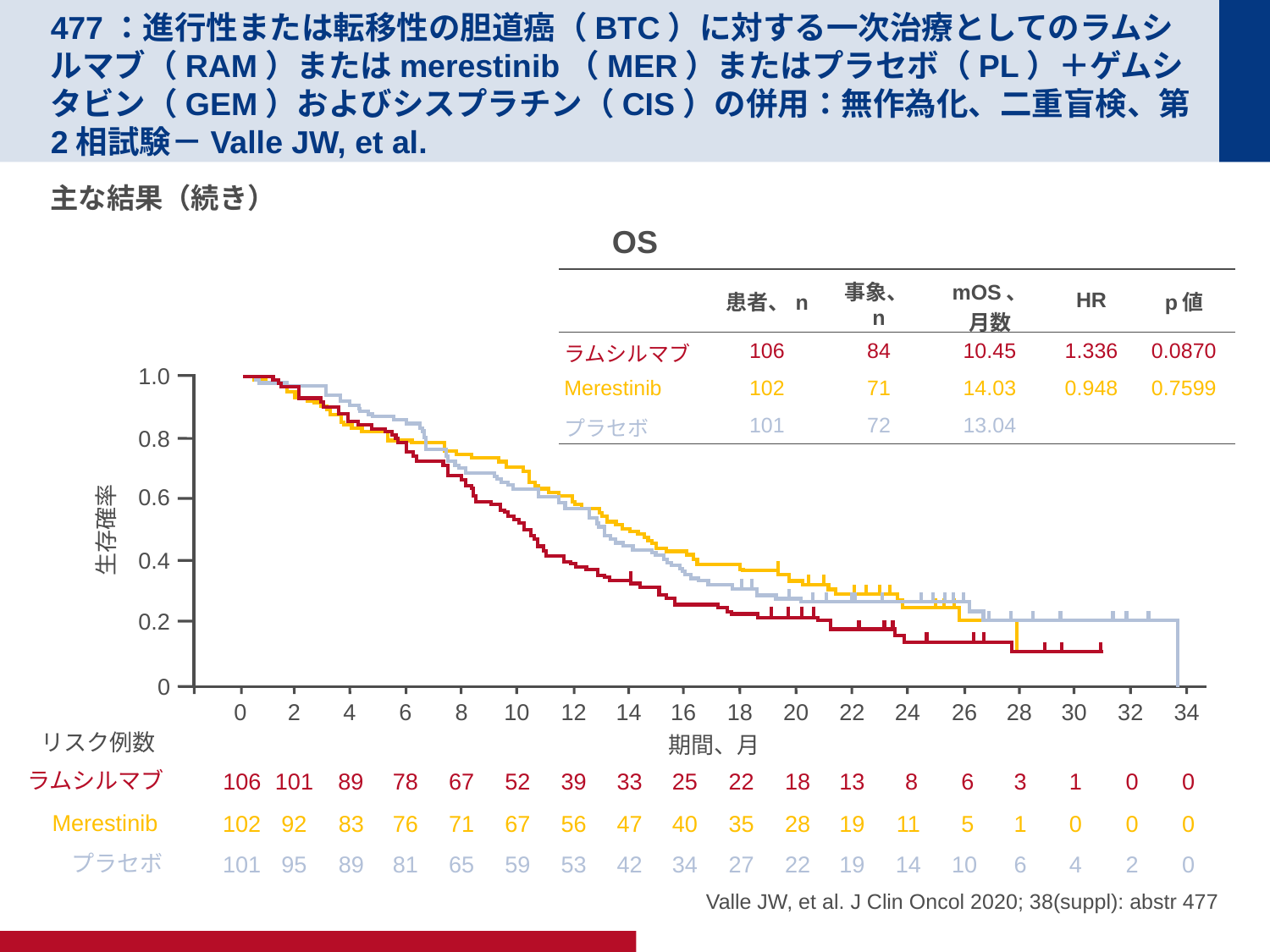

# 477：進行性または転移性の胆道癌（BTC）に対する一次治療としてのラムシルマブ（RAM）またはmerestinib（MER）またはプラセボ（PL）＋ゲムシタビン（GEM）およびシスプラチン（CIS）の併用：無作為化、二重盲検、第2相試験－Valle JW, et al.
主な結果（続き）
OS
|  | 患者、n | 事象、n | mOS、 月数 | HR | p値 |
| --- | --- | --- | --- | --- | --- |
| ラムシルマブ | 106 | 84 | 10.45 | 1.336 | 0.0870 |
| Merestinib | 102 | 71 | 14.03 | 0.948 | 0.7599 |
| プラセボ | 101 | 72 | 13.04 |  |  |
1.0

0.8

0.6

生存確率
0.4

0.2

0

0
2
4
6
8
10
12
14
16
18
20
22
24
26
28
30
32
34
リスク例数
期間、月
ラムシルマブ
106
101
89
78
67
52
39
33
25
22
18
13
 8
 6
3
1
0
0
Merestinib
102
92
83
76
71
67
56
47
40
35
28
19
11
 5
1
0
0
0
プラセボ
101
95
89
81
65
59
53
42
34
27
22
19
14
10
6
4
2
0
Valle JW, et al. J Clin Oncol 2020; 38(suppl): abstr 477